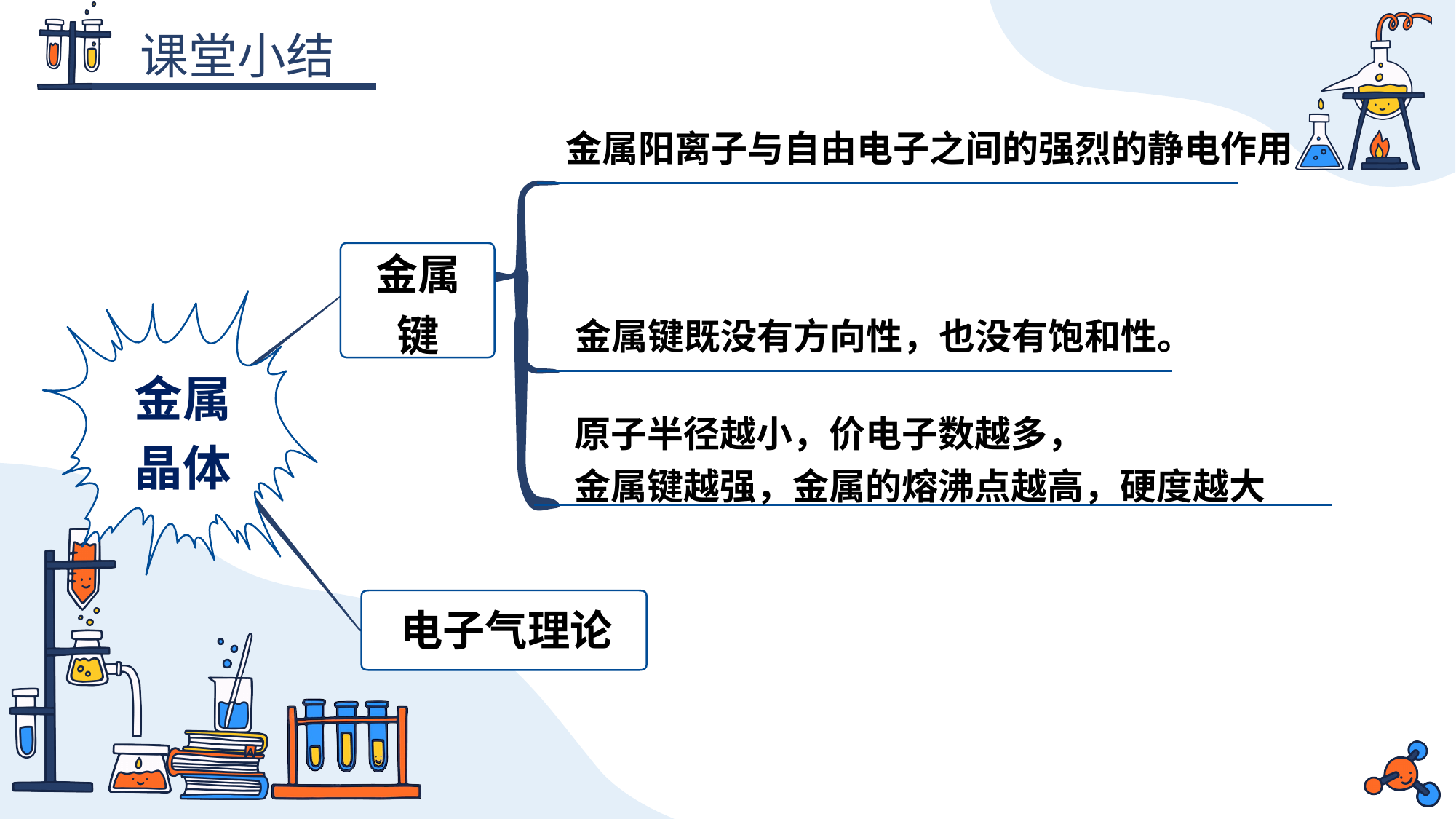

金属阳离子与自由电子之间的强烈的静电作用

金属键既没有方向性，也没有饱和性。

金属键
金属晶体

原子半径越小，价电子数越多，
金属键越强，金属的熔沸点越高，硬度越大

电子气理论